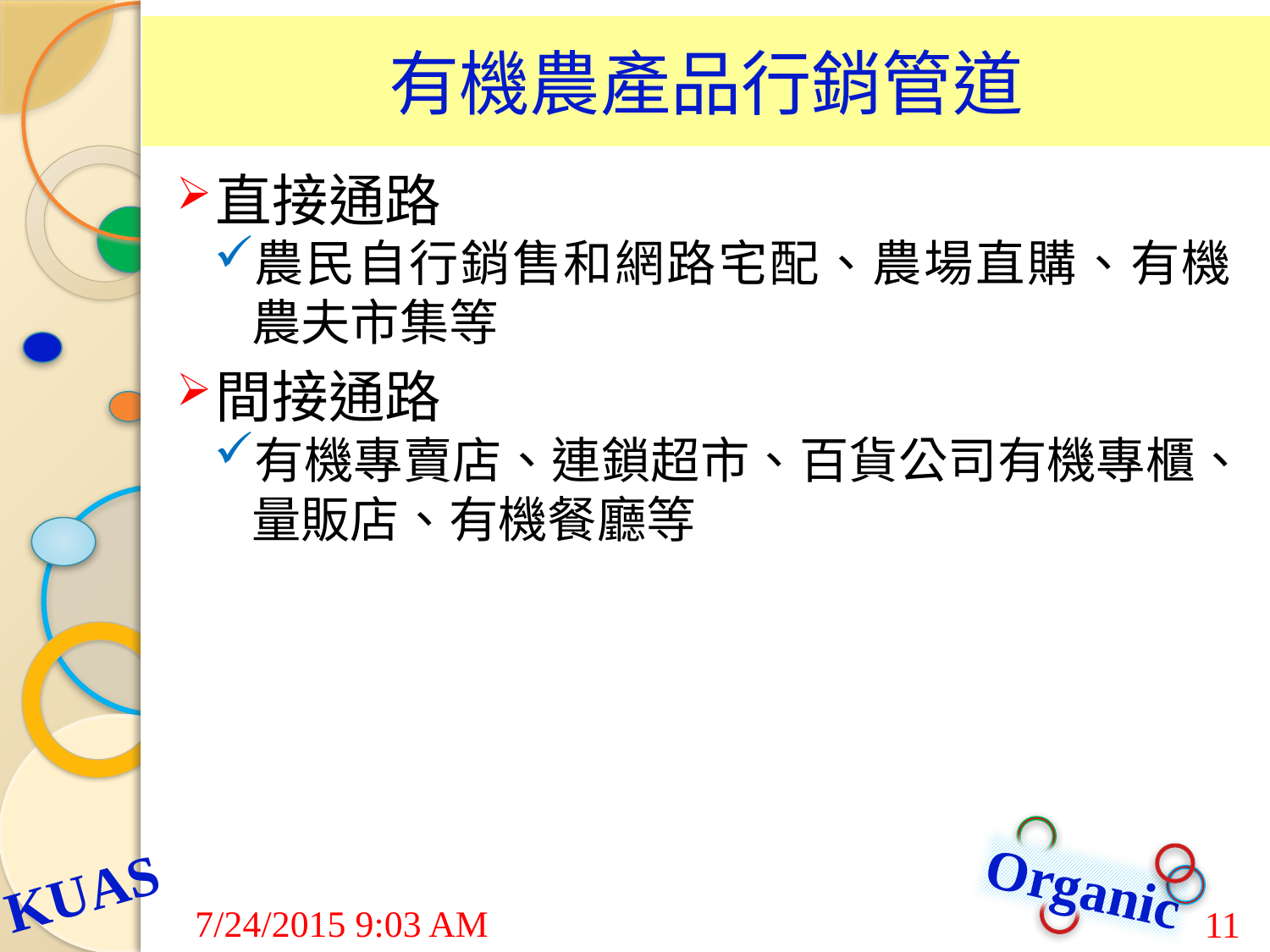

# 有機農產品行銷管道
直接通路
農民自行銷售和網路宅配、農場直購、有機  農夫市集等
間接通路
有機專賣店、連鎖超市、百貨公司有機專櫃、量販店、有機餐廳等

7/24/2015 9:03 AM
11